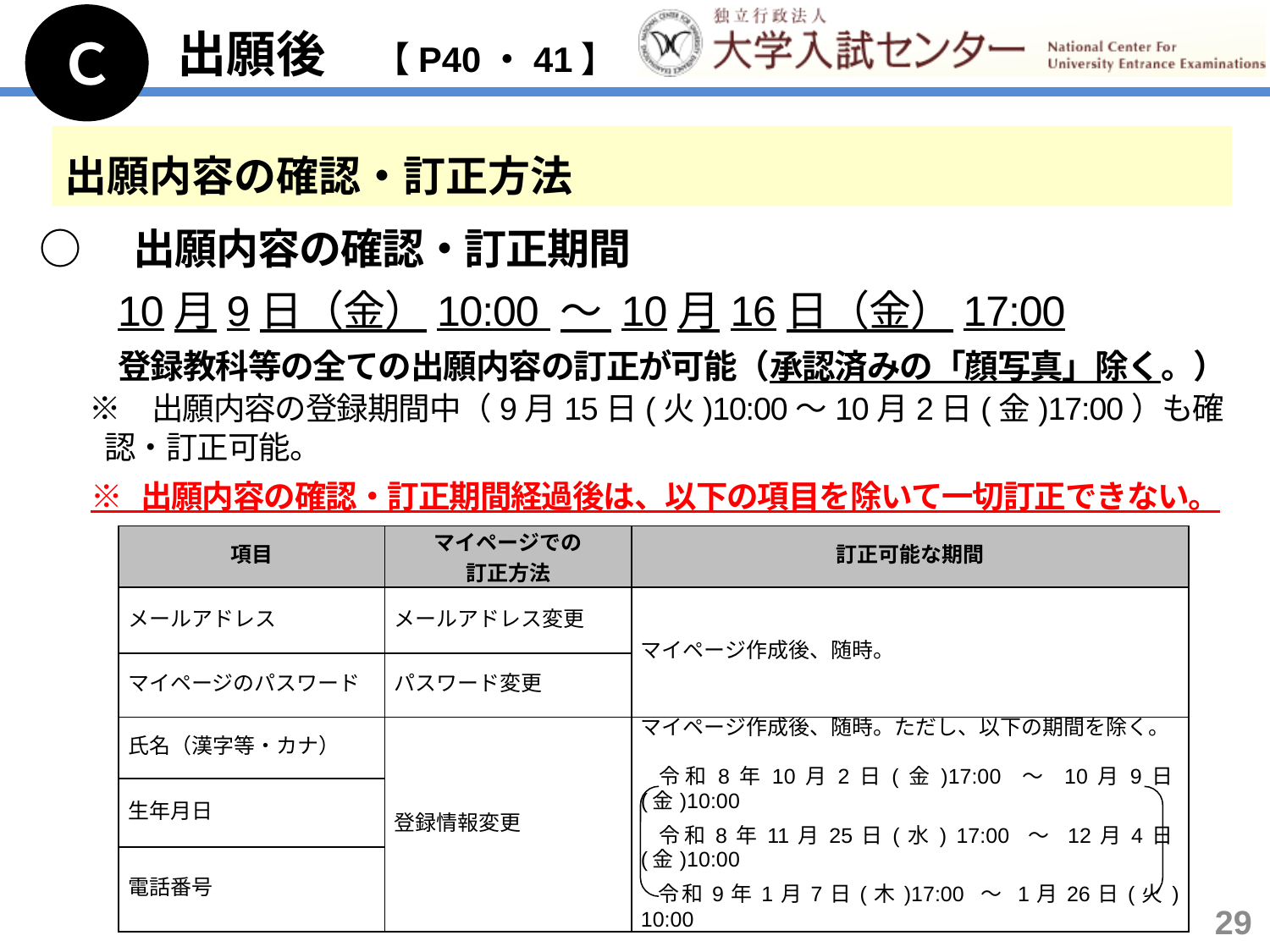

Ｃ
出願後　【P40・41】
出願内容の確認・訂正方法
○　出願内容の確認・訂正期間
　   10月9日（金）10:00 ～ 10月16日（金）17:00
　　  登録教科等の全ての出願内容の訂正が可能（承認済みの「顔写真」除く。）
　  ※　出願内容の登録期間中（9月15日(火)10:00～10月2日(金)17:00）も確
         認・訂正可能。
　   ※   出願内容の確認・訂正期間経過後は、以下の項目を除いて一切訂正できない。

| 項目 | マイページでの 訂正方法 | 訂正可能な期間 |
| --- | --- | --- |
| メールアドレス | メールアドレス変更 | マイページ作成後、随時。 |
| マイページのパスワード | パスワード変更 |  |
| 氏名（漢字等・カナ） | 登録情報変更 | マイページ作成後、随時。ただし、以下の期間を除く。 令和8年10月2日(金)17:00 ～ 10月9日(金)10:00 令和8年11月25日(水) 17:00 ～ 12月4日(金)10:00 令和9年1月7日(木)17:00 ～ 1月26日(火) 10:00 |
| 生年月日 |  |  |
| 電話番号 |  |  |

29